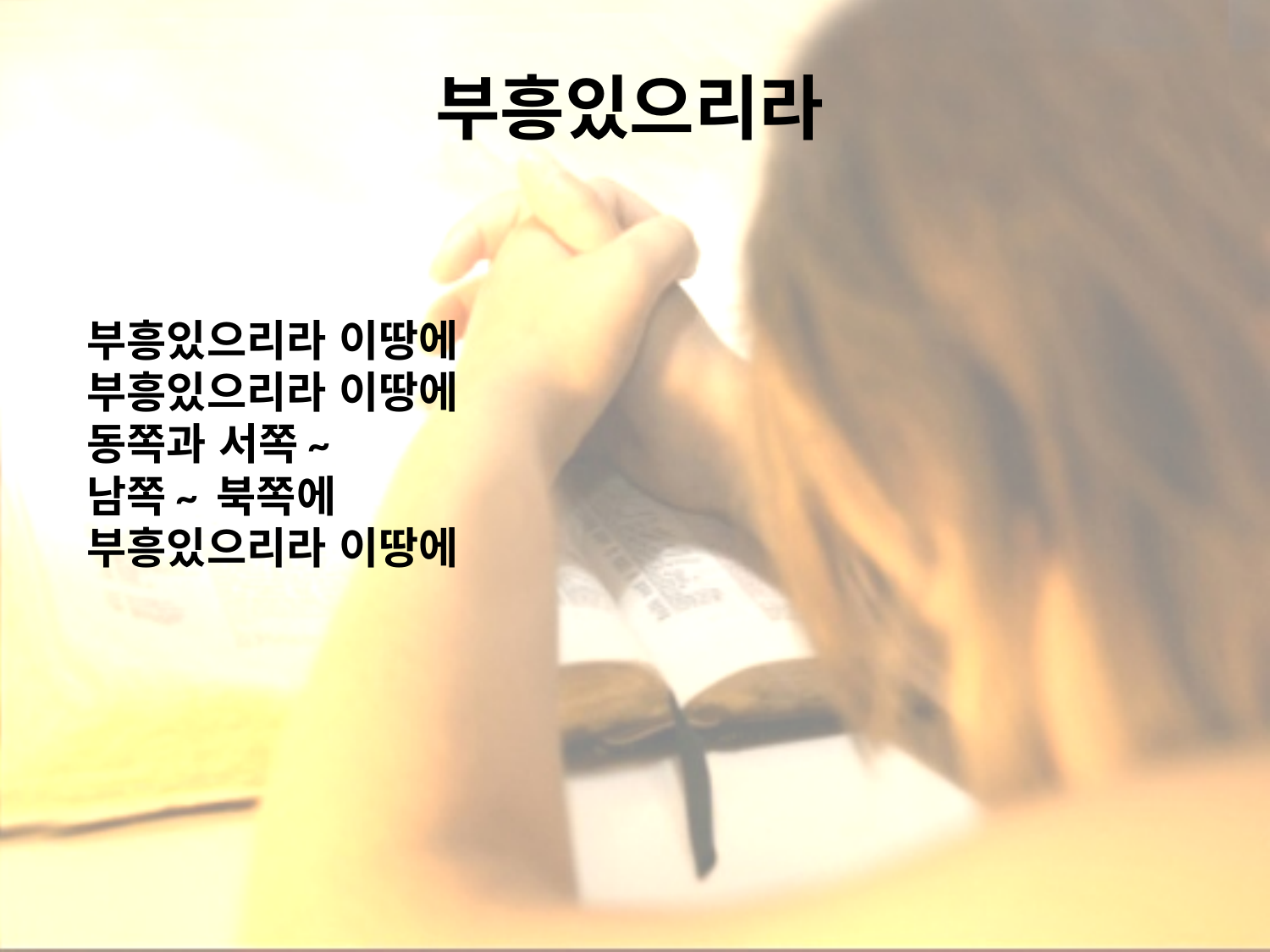

# 부흥있으리라
부흥있으리라 이땅에
부흥있으리라 이땅에
동쪽과 서쪽~
남쪽~ 북쪽에
부흥있으리라 이땅에